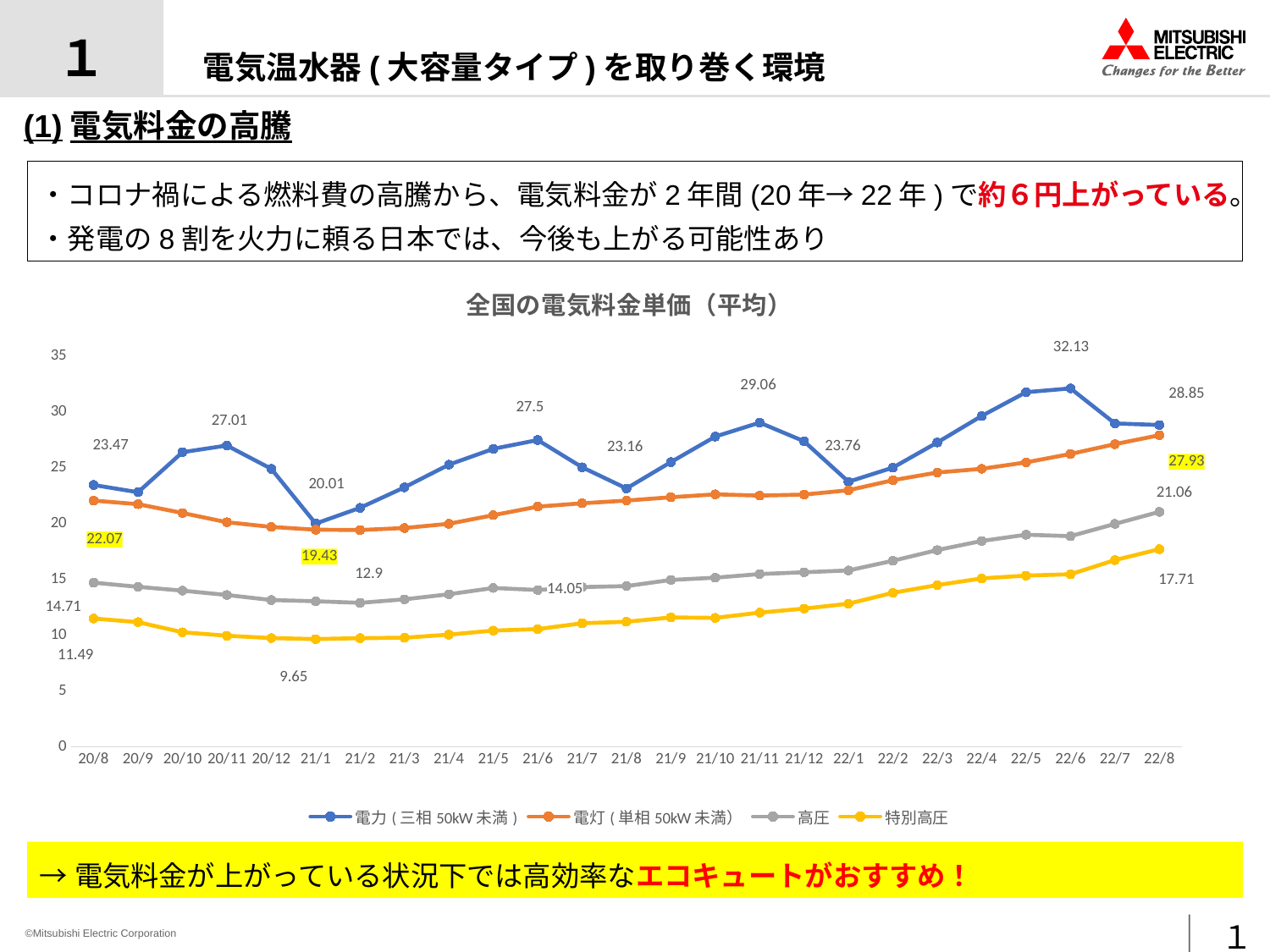

１
# 電気温水器(大容量タイプ)を取り巻く環境
(1)電気料金の高騰
・コロナ禍による燃料費の高騰から、電気料金が2年間(20年→22年)で約６円上がっている。
・発電の8割を火力に頼る日本では、今後も上がる可能性あり

### Chart: 全国の電気料金単価（平均）

| Category | 電力(三相50kW未満) | 電灯(単相50kW未満） | 高圧 | 特別高圧 |
|---|---|---|---|---|
| 20/8 | 23.47 | 22.07 | 14.71 | 11.49 |
| 20/9 | 22.82 | 21.75 | 14.33 | 11.17 |
| 20/10 | 26.41 | 20.96 | 13.99 | 10.26 |
| 20/11 | 27.01 | 20.13 | 13.6 | 9.95 |
| 20/12 | 24.92 | 19.71 | 13.15 | 9.74 |
| 21/1 | 20.01 | 19.46 | 13.04 | 9.65 |
| 21/2 | 21.42 | 19.43 | 12.9 | 9.73 |
| 21/3 | 23.26 | 19.61 | 13.21 | 9.77 |
| 21/4 | 25.29 | 19.99 | 13.67 | 10.05 |
| 21/5 | 26.71 | 20.76 | 14.23 | 10.41 |
| 21/6 | 27.5 | 21.53 | 14.05 | 10.54 |
| 21/7 | 25.06 | 21.83 | 14.31 | 11.07 |
| 21/8 | 23.16 | 22.07 | 14.4 | 11.2 |
| 21/9 | 25.52 | 22.37 | 14.95 | 11.59 |
| 21/10 | 27.81 | 22.63 | 15.15 | 11.55 |
| 21/11 | 29.06 | 22.52 | 15.48 | 12.02 |
| 21/12 | 27.39 | 22.61 | 15.64 | 12.38 |
| 22/1 | 23.76 | 23.0 | 15.8 | 12.82 |
| 22/2 | 25.03 | 23.9 | 16.67 | 13.8 |
| 22/3 | 27.28 | 24.59 | 17.63 | 14.49 |
| 22/4 | 29.66 | 24.92 | 18.45 | 15.09 |
| 22/5 | 31.79 | 25.5 | 19.01 | 15.34 |
| 22/6 | 32.13 | 26.25 | 18.88 | 15.46 |
| 22/7 | 28.99 | 27.13 | 19.98 | 16.73 |
| 22/8 | 28.85 | 27.93 | 21.06 | 17.71 |
→電気料金が上がっている状況下では高効率なエコキュートがおすすめ！
１